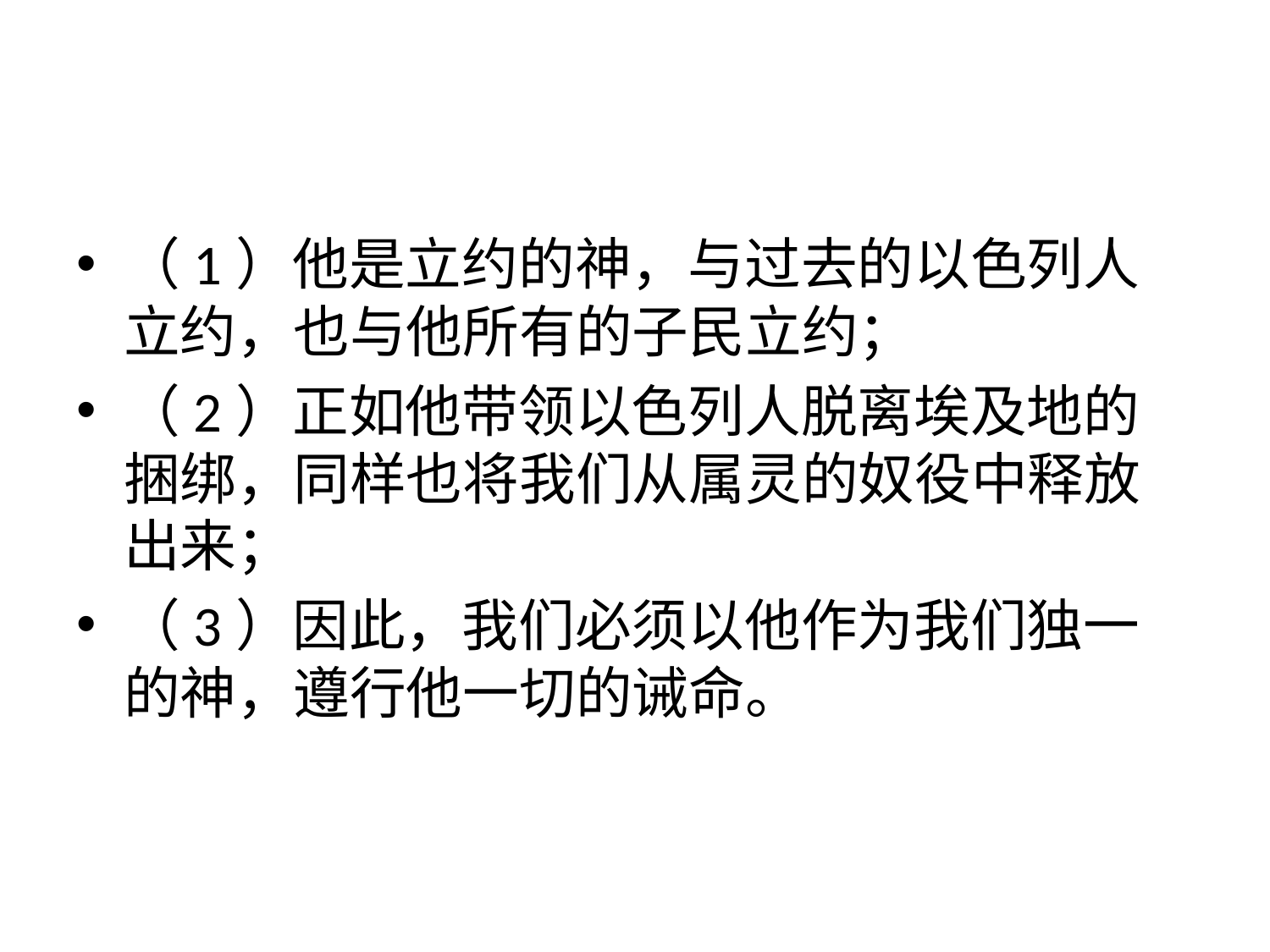

#
（1）他是立约的神，与过去的以色列人立约，也与他所有的子民立约；
（2）正如他带领以色列人脱离埃及地的捆绑，同样也将我们从属灵的奴役中释放出来；
（3）因此，我们必须以他作为我们独一的神，遵行他一切的诫命。